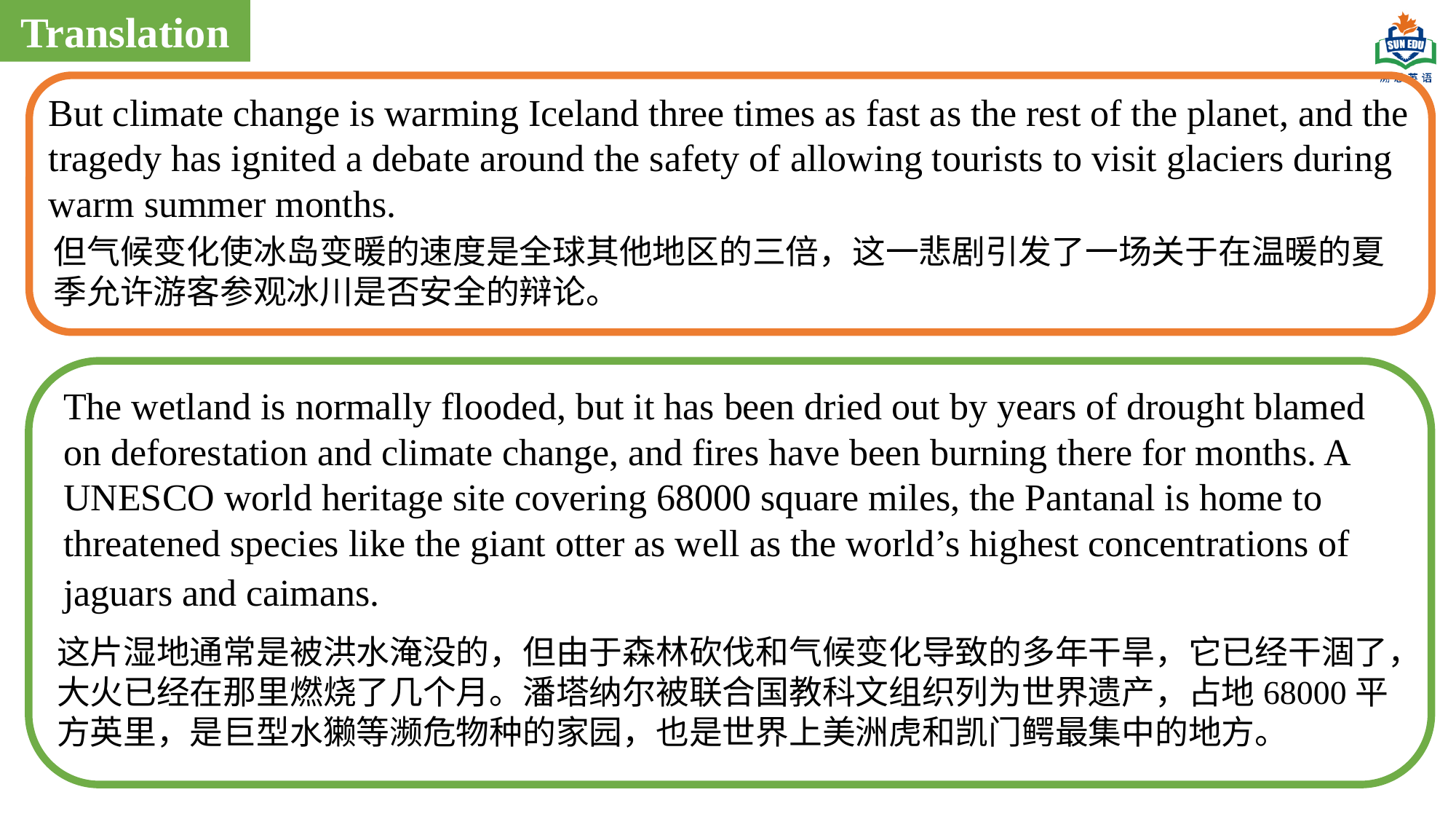

Translation

But climate change is warming Iceland three times as fast as the rest of the planet, and the tragedy has ignited a debate around the safety of allowing tourists to visit glaciers during warm summer months.
但气候变化使冰岛变暖的速度是全球其他地区的三倍，这一悲剧引发了一场关于在温暖的夏季允许游客参观冰川是否安全的辩论。

The wetland is normally flooded, but it has been dried out by years of drought blamed on deforestation and climate change, and fires have been burning there for months. A UNESCO world heritage site covering 68000 square miles, the Pantanal is home to  threatened species like the giant otter as well as the world’s highest concentrations of jaguars and caimans.
这片湿地通常是被洪水淹没的，但由于森林砍伐和气候变化导致的多年干旱，它已经干涸了，大火已经在那里燃烧了几个月。潘塔纳尔被联合国教科文组织列为世界遗产，占地68000平方英里，是巨型水獭等濒危物种的家园，也是世界上美洲虎和凯门鳄最集中的地方。